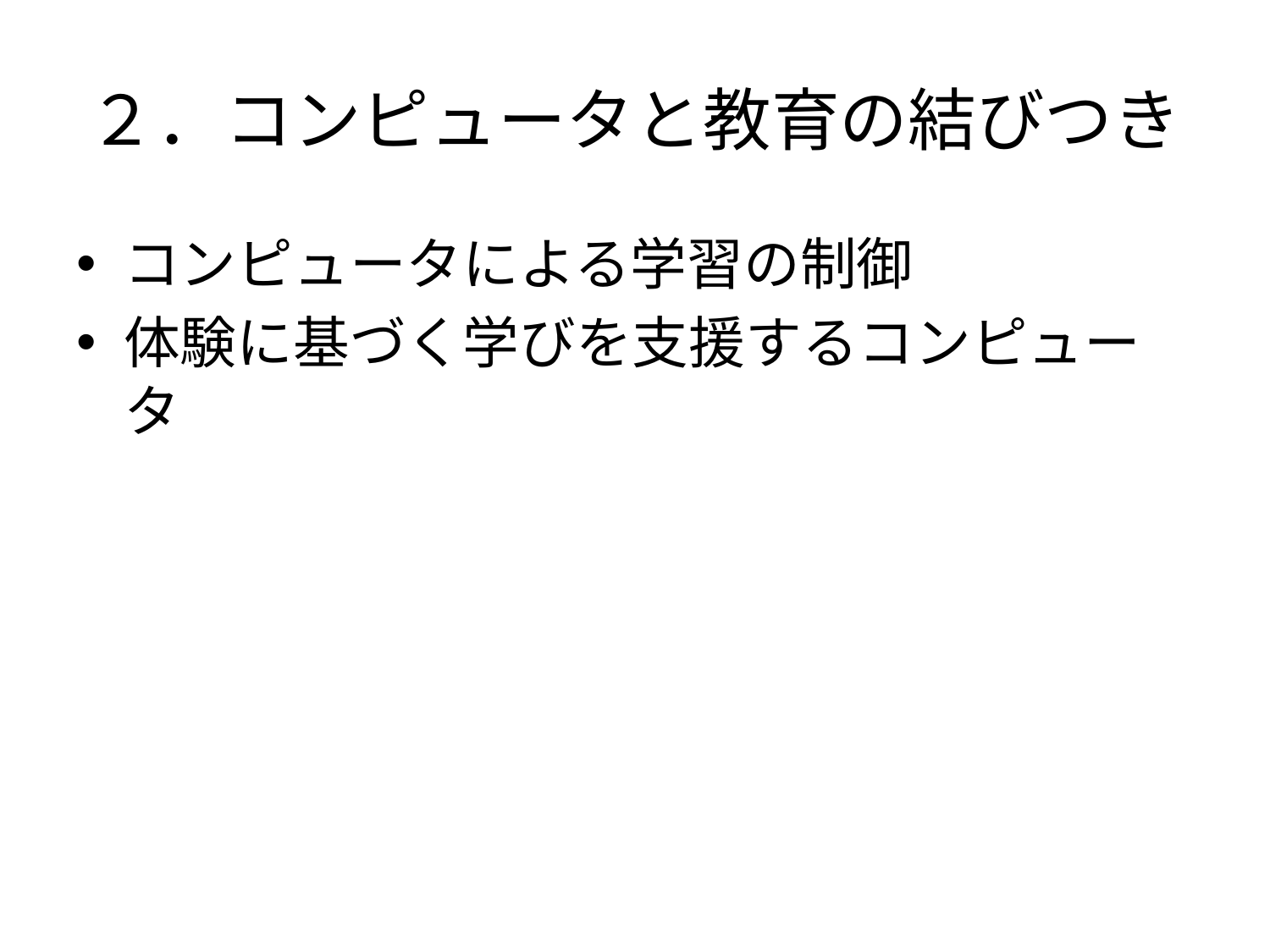

# ２．コンピュータと教育の結びつき
コンピュータによる学習の制御
体験に基づく学びを支援するコンピュータ